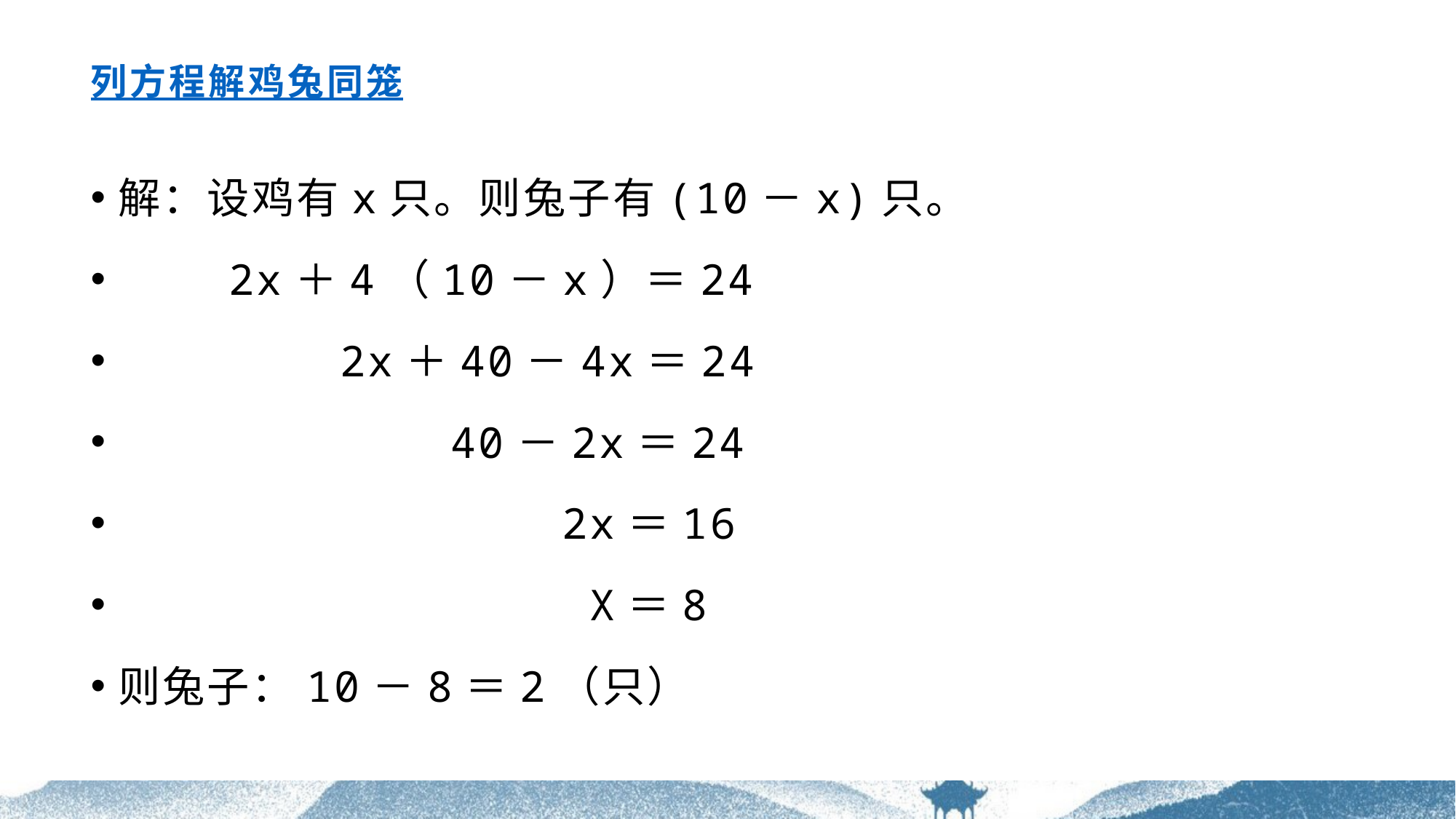

# 列方程解鸡兔同笼
解：设鸡有x只。则兔子有(10－x)只。
    2x＋4（10－x）＝24
        2x＋40－4x＝24
            40－2x＝24
                2x＝16
                 X＝8
则兔子：10－8＝2（只）